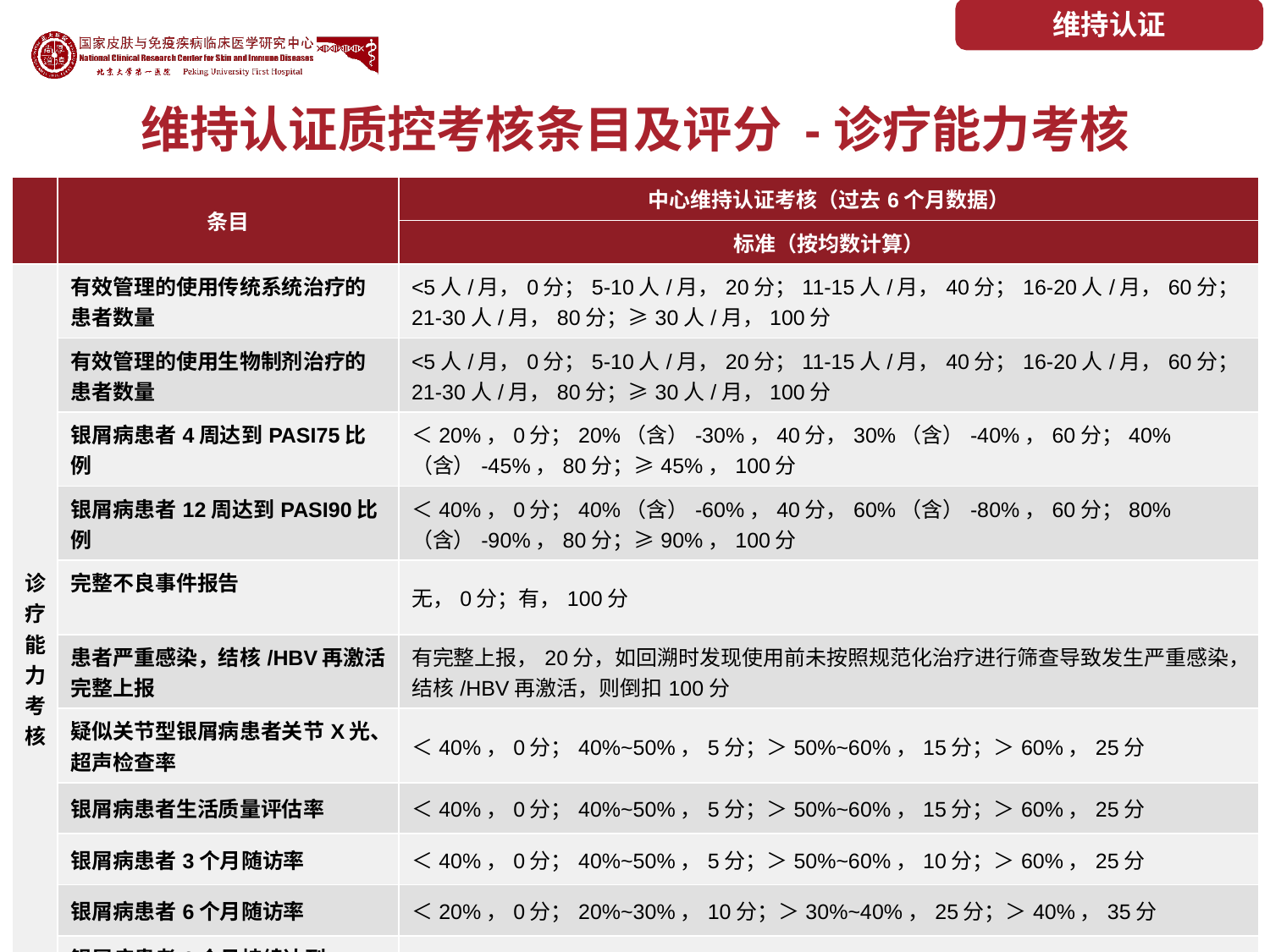

维持认证
# 维持认证质控考核条目及评分 -诊疗能力考核
|  | 条目 | 中心维持认证考核（过去6个月数据） |
| --- | --- | --- |
|  |  | 标准（按均数计算） |
| 诊疗能力考核 | 有效管理的使用传统系统治疗的患者数量 | <5人/月，0分；5-10人/月，20分；11-15人/月，40分；16-20人/月，60分；21-30人/月，80分；≥30人/月，100分 |
|  | 有效管理的使用生物制剂治疗的患者数量 | <5人/月，0分；5-10人/月，20分；11-15人/月，40分；16-20人/月，60分；21-30人/月，80分；≥30人/月，100分 |
|  | 银屑病患者4周达到PASI75比例 | ＜20%，0分；20%（含）-30%，40分，30%（含）-40%，60分；40%（含）-45%，80分；≥45%，100分 |
|  | 银屑病患者12周达到PASI90比例 | ＜40%，0分；40%（含）-60%，40分，60%（含）-80%，60分；80%（含）-90%，80分；≥90%，100分 |
|  | 完整不良事件报告 | 无，0分；有，100分 |
|  | 患者严重感染，结核/HBV再激活完整上报 | 有完整上报，20分，如回溯时发现使用前未按照规范化治疗进行筛查导致发生严重感染，结核/HBV再激活，则倒扣100分 |
|  | 疑似关节型银屑病患者关节X光、超声检查率 | ＜40%，0分；40%~50%，5分；＞50%~60%，15分；＞60%，25分 |
|  | 银屑病患者生活质量评估率 | ＜40%，0分；40%~50%，5分；＞50%~60%，15分；＞60%，25分 |
|  | 银屑病患者3个月随访率 | ＜40%，0分；40%~50%，5分；＞50%~60%，10分；＞60%，25分 |
|  | 银屑病患者6个月随访率 | ＜20%，0分；20%~30%，10分；＞30%~40%，25分；＞40%，35分 |
|  | 银屑病患者6个月持续达到PASI90比例 | ＜40%，0分；40%~50%，15分；＞50%~60%，30分；＞60%，40分 |
|  | 满分670分，450-550分为普通（M），550分（含）以上为优秀（H） |  |